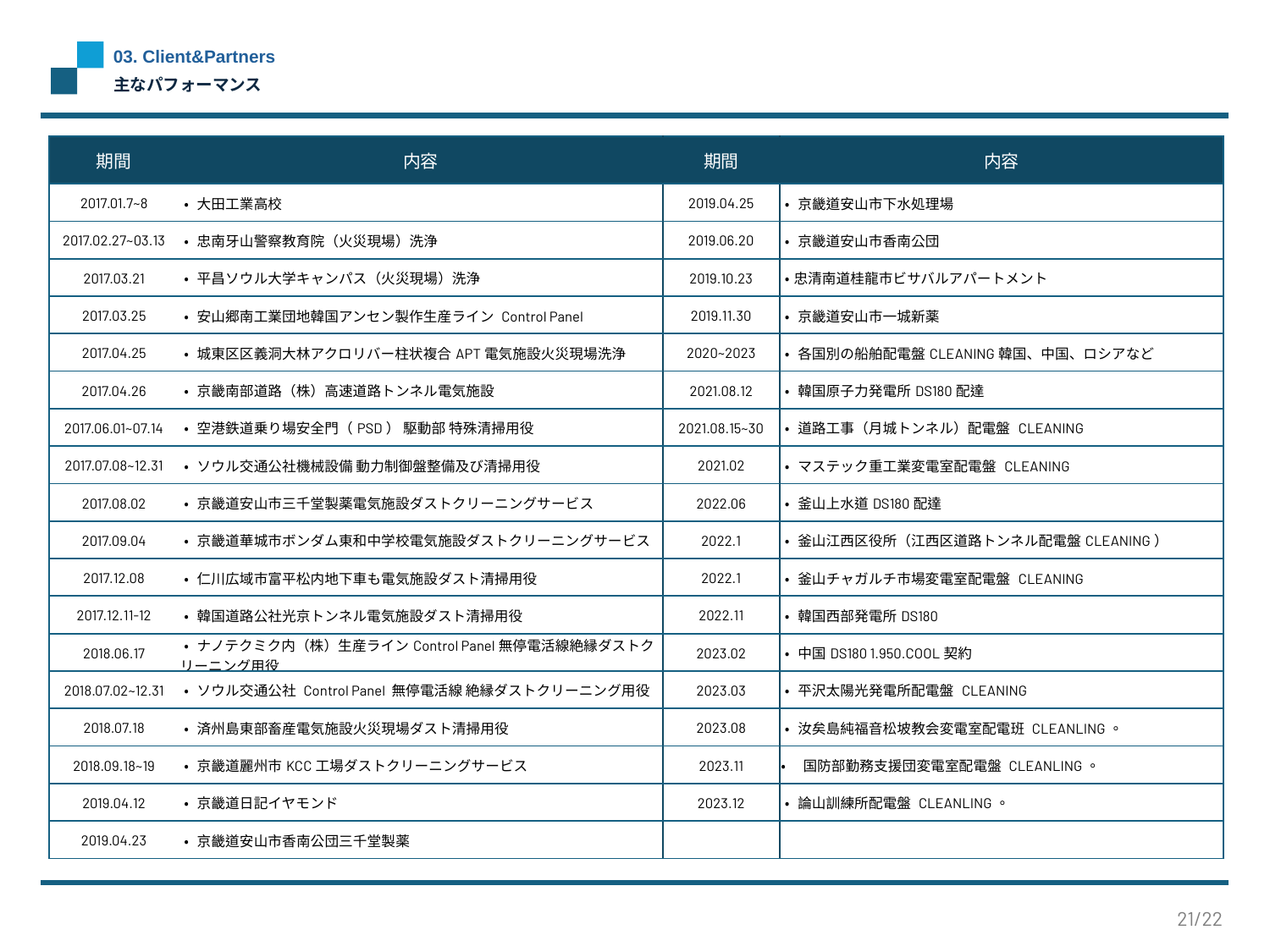

03. Client&Partners

# 主なパフォーマンス

| 期間 | 内容 | 期間 | 内容 |
| --- | --- | --- | --- |
| 2017.01.7~8 | • 大田工業高校 | 2019.04.25 | • 京畿道安山市下水処理場 |
| 2017.02.27~03.13 | • 忠南牙山警察教育院（火災現場）洗浄 | 2019.06.20 | • 京畿道安山市香南公団 |
| 2017.03.21 | • 平昌ソウル大学キャンパス（火災現場）洗浄 | 2019.10.23 | •忠清南道桂龍市ビサバルアパートメント |
| 2017.03.25 | • 安山郷南工業団地韓国アンセン製作生産ライン Control Panel | 2019.11.30 | • 京畿道安山市一城新薬 |
| 2017.04.25 | • 城東区区義洞大林アクロリバー柱状複合APT電気施設火災現場洗浄 | 2020~2023 | • 各国別の船舶配電盤CLEANING韓国、中国、ロシアなど |
| 2017.04.26 | • 京畿南部道路（株）高速道路トンネル電気施設 | 2021.08.12 | • 韓国原子力発電所DS180配達 |
| 2017.06.01~07.14 | • 空港鉄道乗り場安全門（PSD） 駆動部 特殊清掃用役 | 2021.08.15~30 | • 道路工事（月城トンネル）配電盤 CLEANING |
| 2017.07.08~12.31 | • ソウル交通公社機械設備 動力制御盤整備及び清掃用役 | 2021.02 | • マステック重工業変電室配電盤 CLEANING |
| 2017.08.02 | • 京畿道安山市三千堂製薬電気施設ダストクリーニングサービス | 2022.06 | • 釜山上水道DS180配達 |
| 2017.09.04 | • 京畿道華城市ボンダム東和中学校電気施設ダストクリーニングサービス | 2022.1 | • 釜山江西区役所（江西区道路トンネル配電盤CLEANING） |
| 2017.12.08 | • 仁川広域市富平松内地下車も電気施設ダスト清掃用役 | 2022.1 | • 釜山チャガルチ市場変電室配電盤 CLEANING |
| 2017.12.11-12 | • 韓国道路公社光京トンネル電気施設ダスト清掃用役 | 2022.11 | • 韓国西部発電所DS180 |
| 2018.06.17 | • ナノテクミク内（株）生産ラインControl Panel無停電活線絶縁ダストクリーニング用役 | 2023.02 | • 中国DS180 1.950.COOL契約 |
| 2018.07.02~12.31 | • ソウル交通公社 Control Panel 無停電活線 絶縁ダストクリーニング用役 | 2023.03 | • 平沢太陽光発電所配電盤 CLEANING |
| 2018.07.18 | • 済州島東部畜産電気施設火災現場ダスト清掃用役 | 2023.08 | • 汝矣島純福音松坡教会変電室配電班 CLEANLING。 |
| 2018.09.18~19 | • 京畿道麗州市KCC工場ダストクリーニングサービス | 2023.11 | • 国防部勤務支援団変電室配電盤 CLEANLING。 |
| 2019.04.12 | • 京畿道日記イヤモンド | 2023.12 | • 論山訓練所配電盤 CLEANLING。 |
| 2019.04.23 | • 京畿道安山市香南公団三千堂製薬 |  |  |
21/22